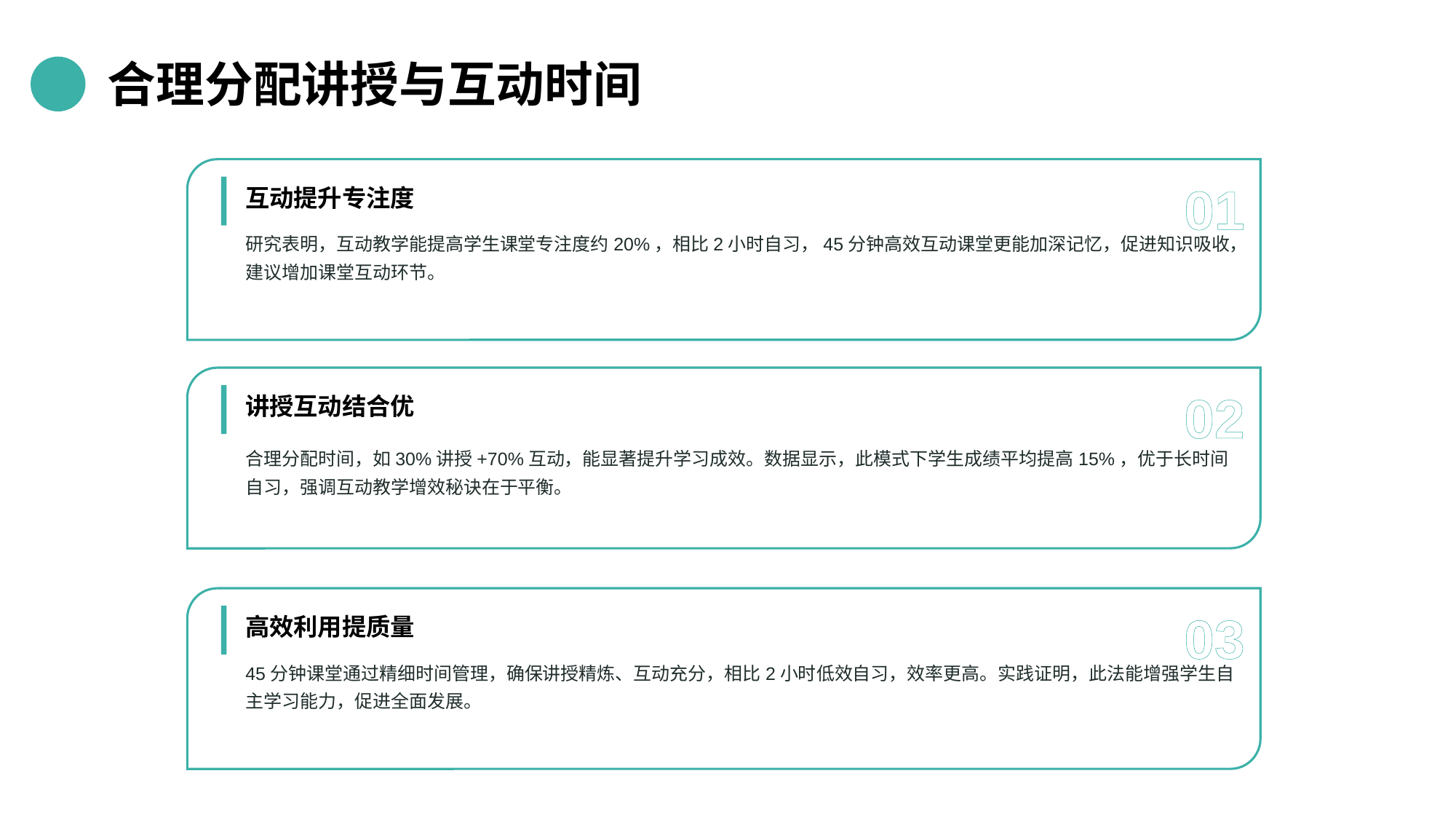

合理分配讲授与互动时间

01
互动提升专注度

研究表明，互动教学能提高学生课堂专注度约20%，相比2小时自习，45分钟高效互动课堂更能加深记忆，促进知识吸收，建议增加课堂互动环节。

02
讲授互动结合优

合理分配时间，如30%讲授+70%互动，能显著提升学习成效。数据显示，此模式下学生成绩平均提高15%，优于长时间自习，强调互动教学增效秘诀在于平衡。

03
高效利用提质量

45分钟课堂通过精细时间管理，确保讲授精炼、互动充分，相比2小时低效自习，效率更高。实践证明，此法能增强学生自主学习能力，促进全面发展。